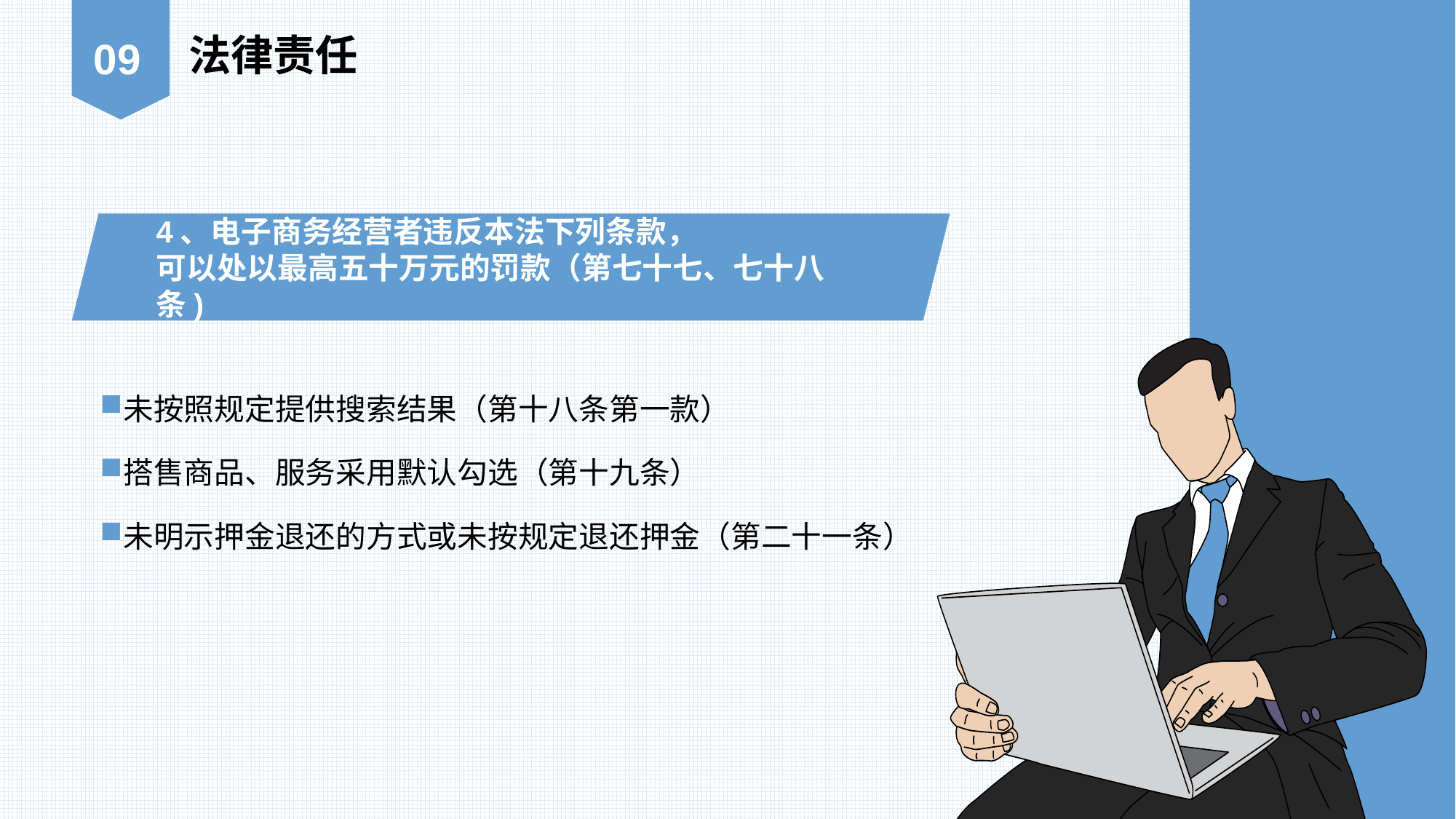

法律责任
09
4、电子商务经营者违反本法下列条款，
可以处以最高五十万元的罚款（第七十七、七十八条)

未按照规定提供搜索结果（第十八条第一款）
搭售商品、服务采用默认勾选（第十九条）
未明示押金退还的方式或未按规定退还押金（第二十一条）